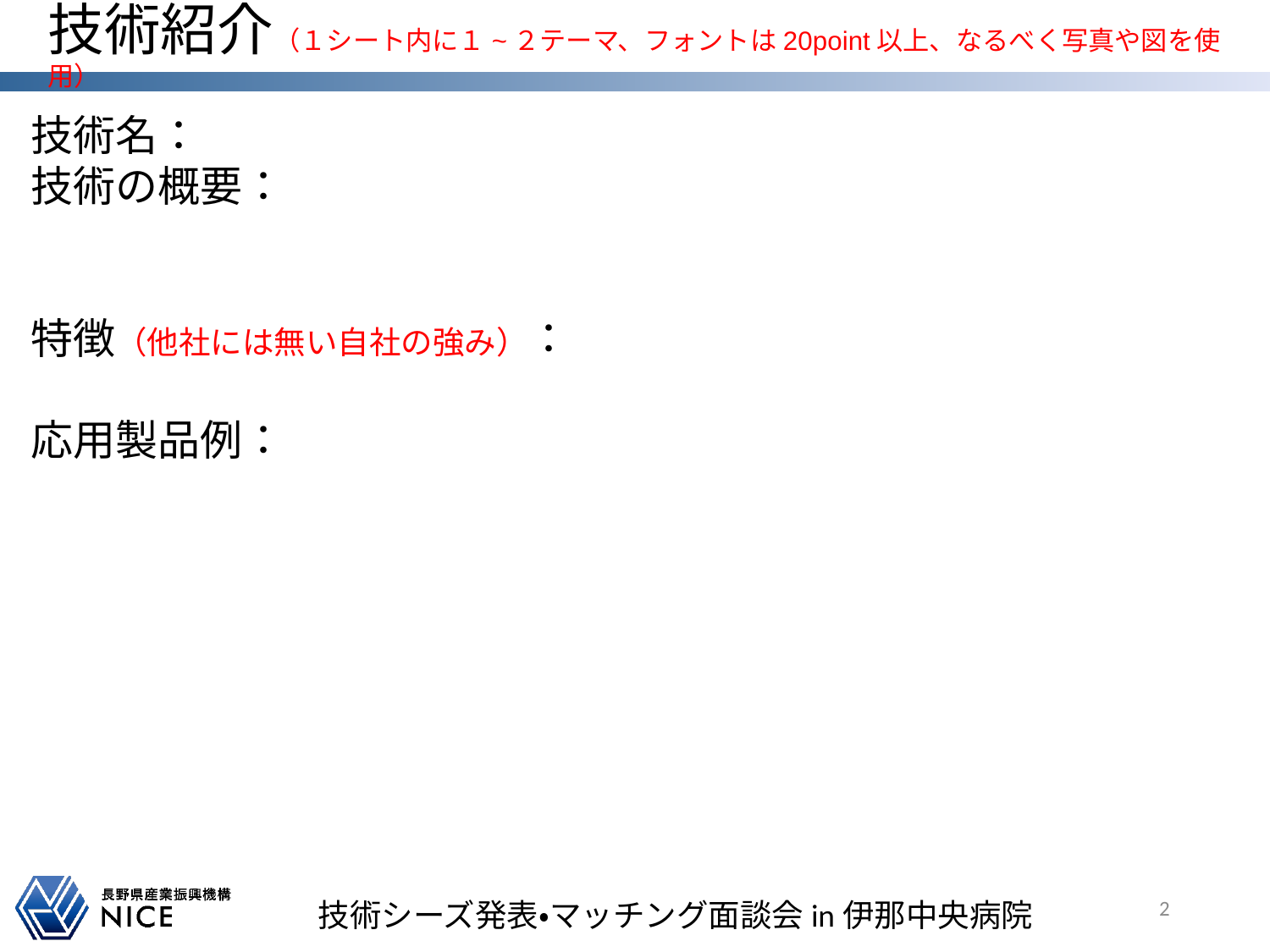

技術紹介（１シート内に１~２テーマ、フォントは20point以上、なるべく写真や図を使用）
技術名：
技術の概要：

特徴（他社には無い自社の強み）：

応用製品例：
2